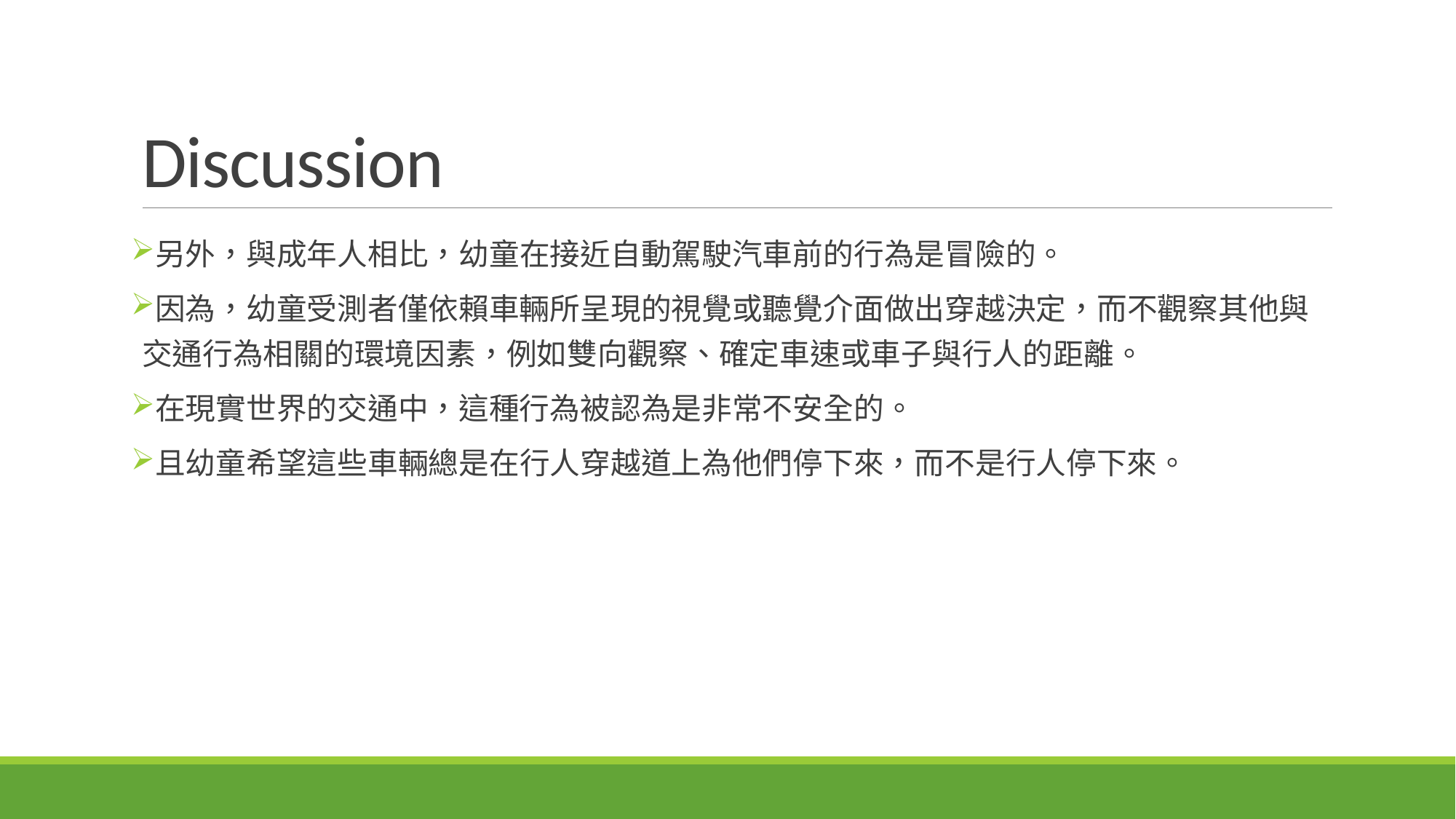

# Discussion
另外，與成年人相比，幼童在接近自動駕駛汽車前的行為是冒險的。
因為，幼童受測者僅依賴車輛所呈現的視覺或聽覺介面做出穿越決定，而不觀察其他與交通行為相關的環境因素，例如雙向觀察、確定車速或車子與行人的距離。
在現實世界的交通中，這種行為被認為是非常不安全的。
且幼童希望這些車輛總是在行人穿越道上為他們停下來，而不是行人停下來。